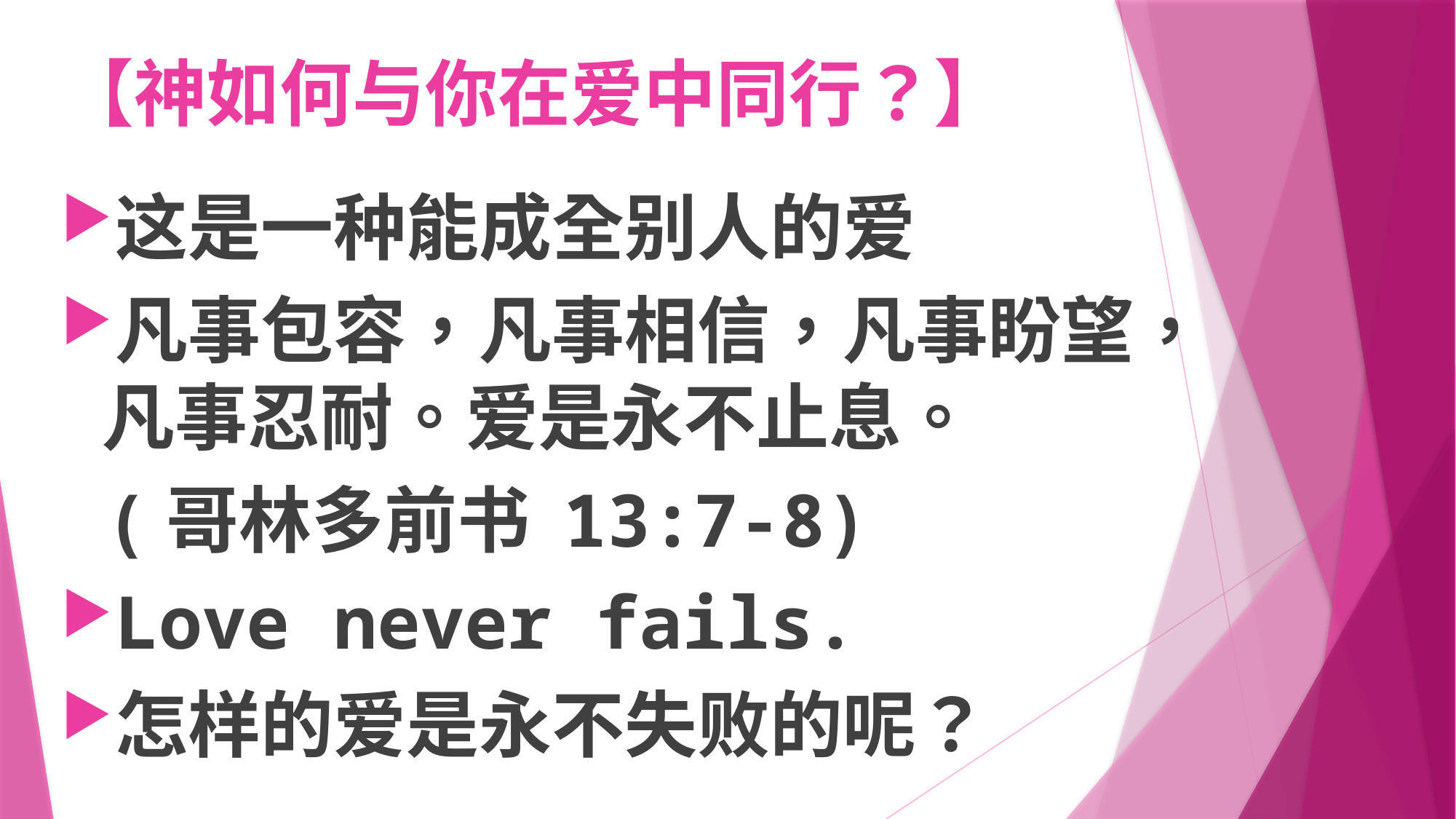

# 【神如何与你在爱中同行？】
这是一种能成全别人的爱
凡事包容，凡事相信，凡事盼望，凡事忍耐。爱是永不止息。
 (哥林多前书 13:7-8)
Love never fails.
怎样的爱是永不失败的呢？